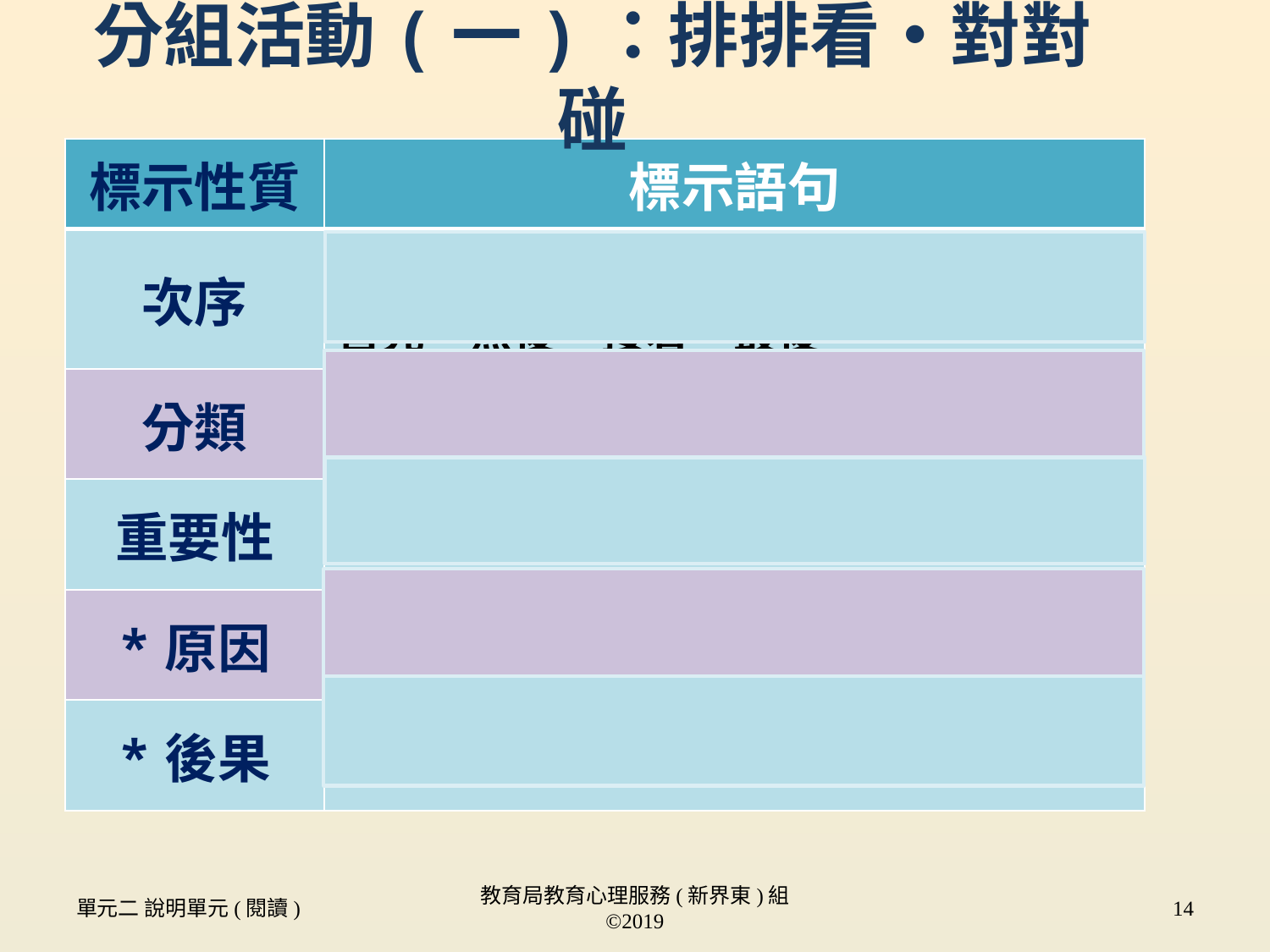

# 分組活動(一)：排排看‧對對碰
| 標示性質 | 標示語句 |
| --- | --- |
| 次序 | 第一步、第二步、下一步 首先、然後、接着、最後 |
| 分類 | 一類是、另一類是、還有一類是 |
| 重要性 | 首要、必要的是、更重要、最重要是 |
| \*原因 | 由於、其原因是、這是因為 |
| \*後果 | 因此、所以、故此 |

單元二 說明單元(閱讀)
教育局教育心理服務(新界東)組 ©2019
14